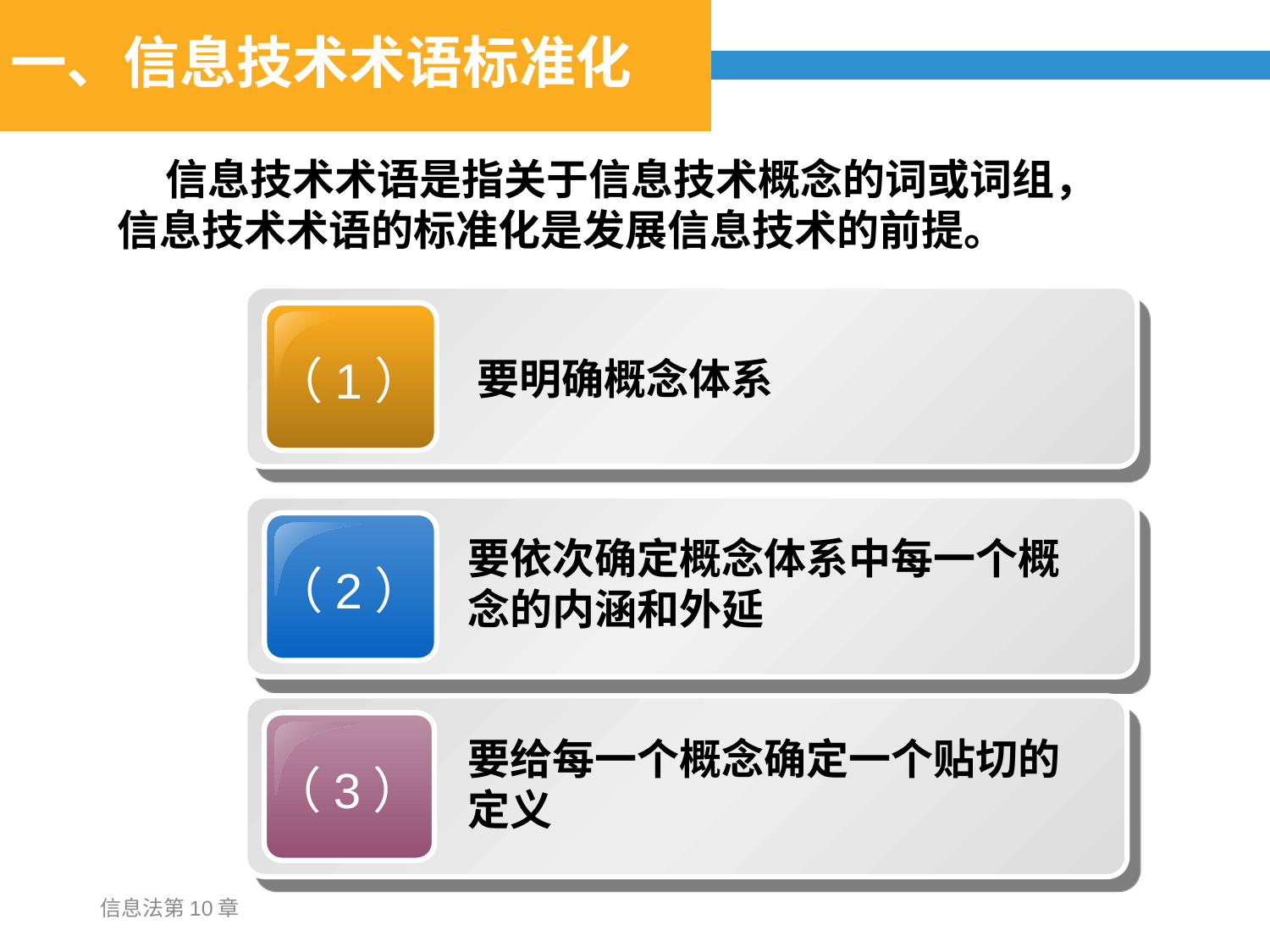

# 一、信息技术术语标准化
    信息技术术语是指关于信息技术概念的词或词组，信息技术术语的标准化是发展信息技术的前提。

（1）
要明确概念体系

（2）
要依次确定概念体系中每一个概念的内涵和外延

（3）
要给每一个概念确定一个贴切的定义
信息法第10章